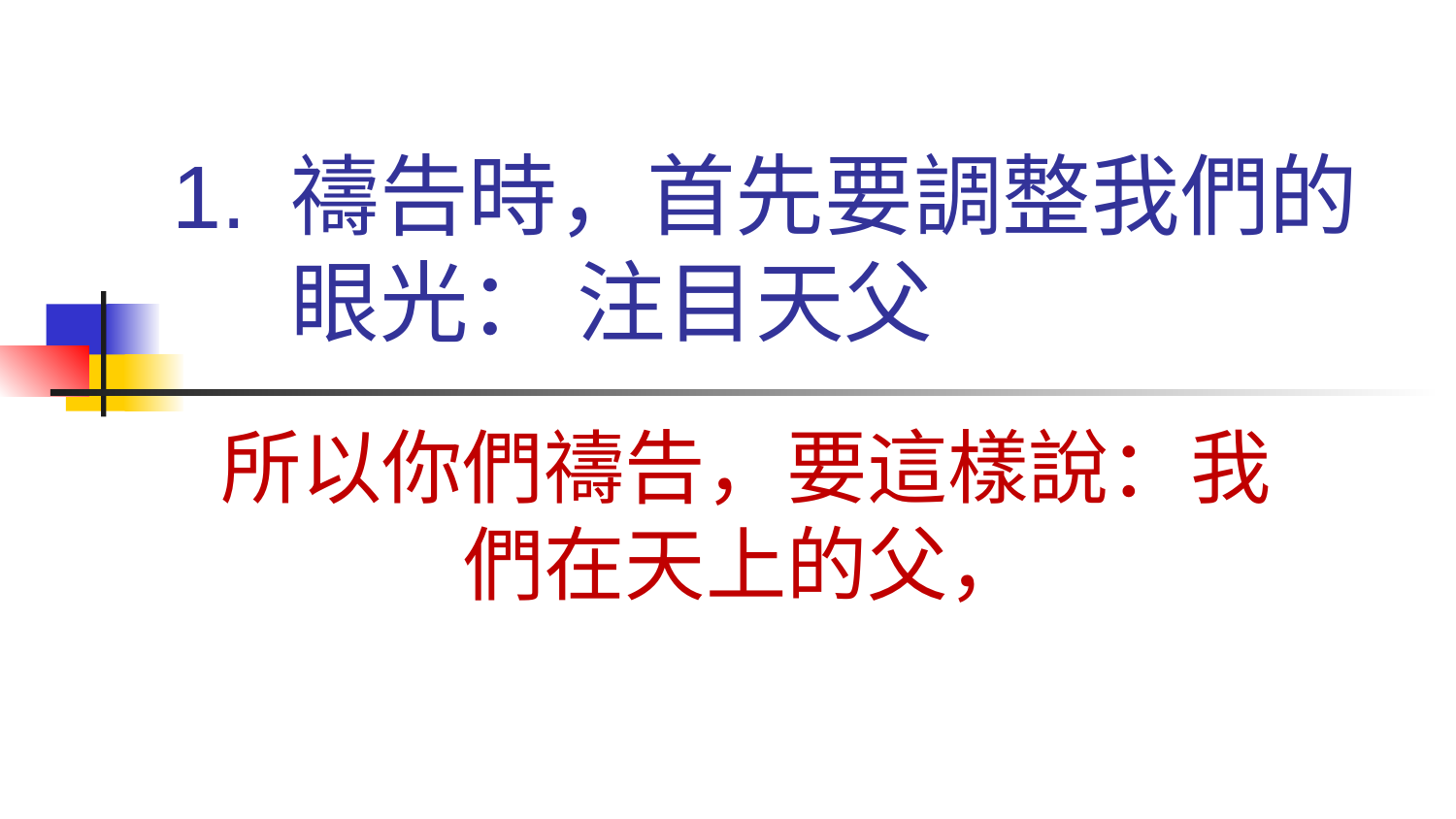

# 禱告時，首先要調整我們的眼光： 注目天父
所以你們禱告，要這樣說：我們在天上的父，